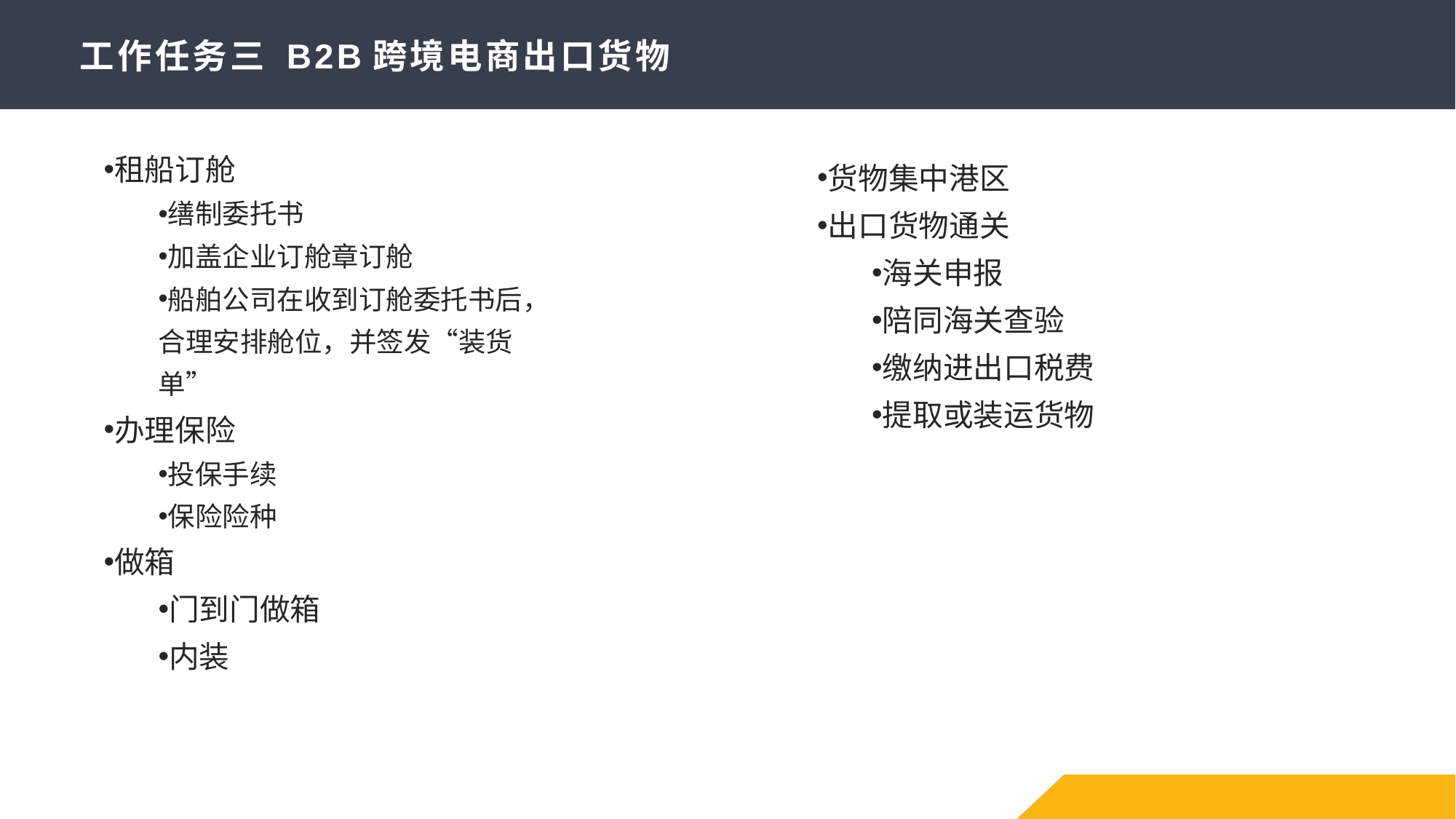

# 工作任务三 B2B跨境电商出口货物
租船订舱
缮制委托书
加盖企业订舱章订舱
船舶公司在收到订舱委托书后，合理安排舱位，并签发“装货单”
办理保险
投保手续
保险险种
做箱
门到门做箱
内装
货物集中港区
出口货物通关
海关申报
陪同海关查验
缴纳进出口税费
提取或装运货物